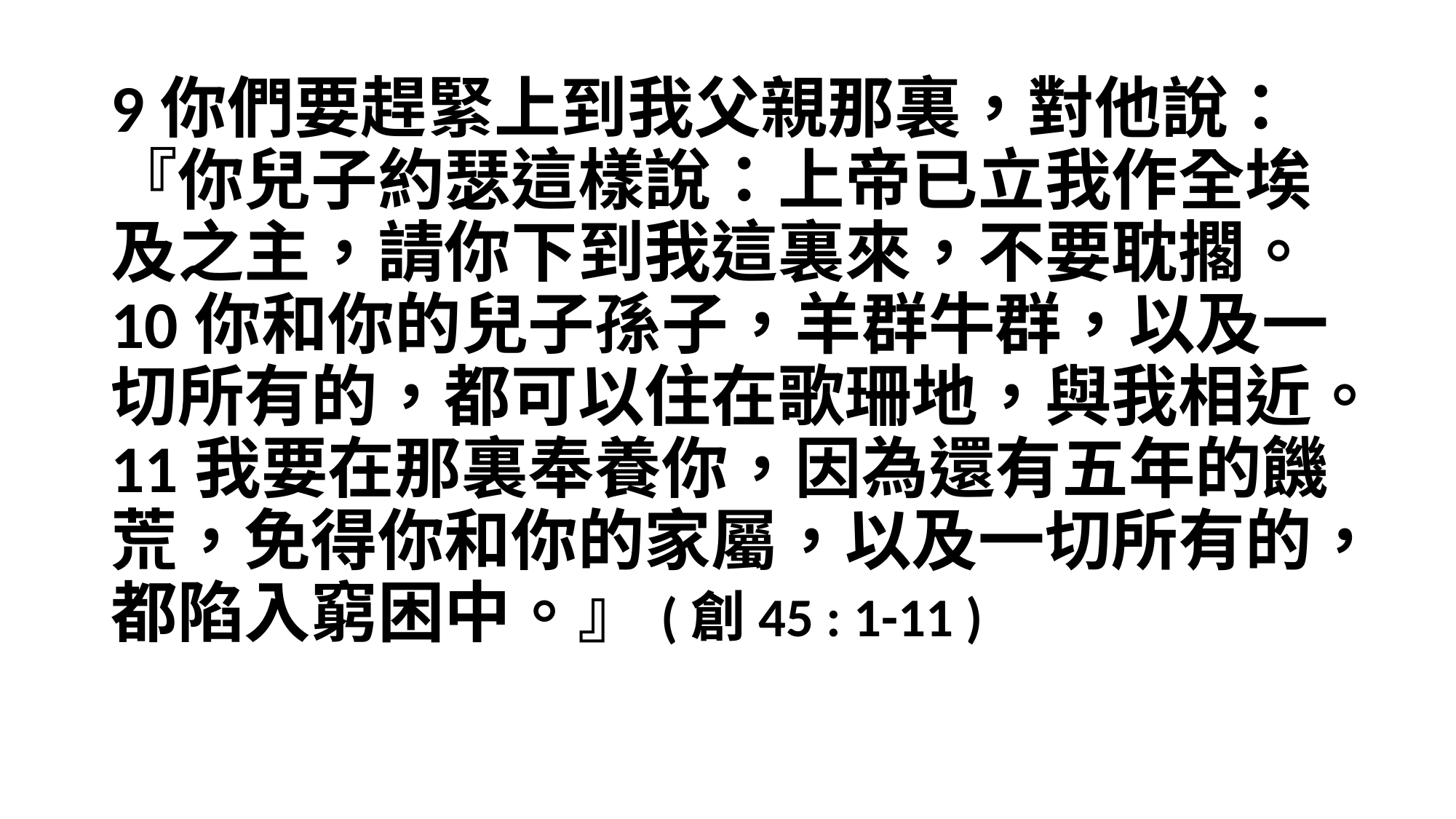

#
9你們要趕緊上到我父親那裏，對他說：『你兒子約瑟這樣說：上帝已立我作全埃及之主，請你下到我這裏來，不要耽擱。10你和你的兒子孫子，羊群牛群，以及一切所有的，都可以住在歌珊地，與我相近。11我要在那裏奉養你，因為還有五年的饑荒，免得你和你的家屬，以及一切所有的，都陷入窮困中。』(創45 : 1-11 )